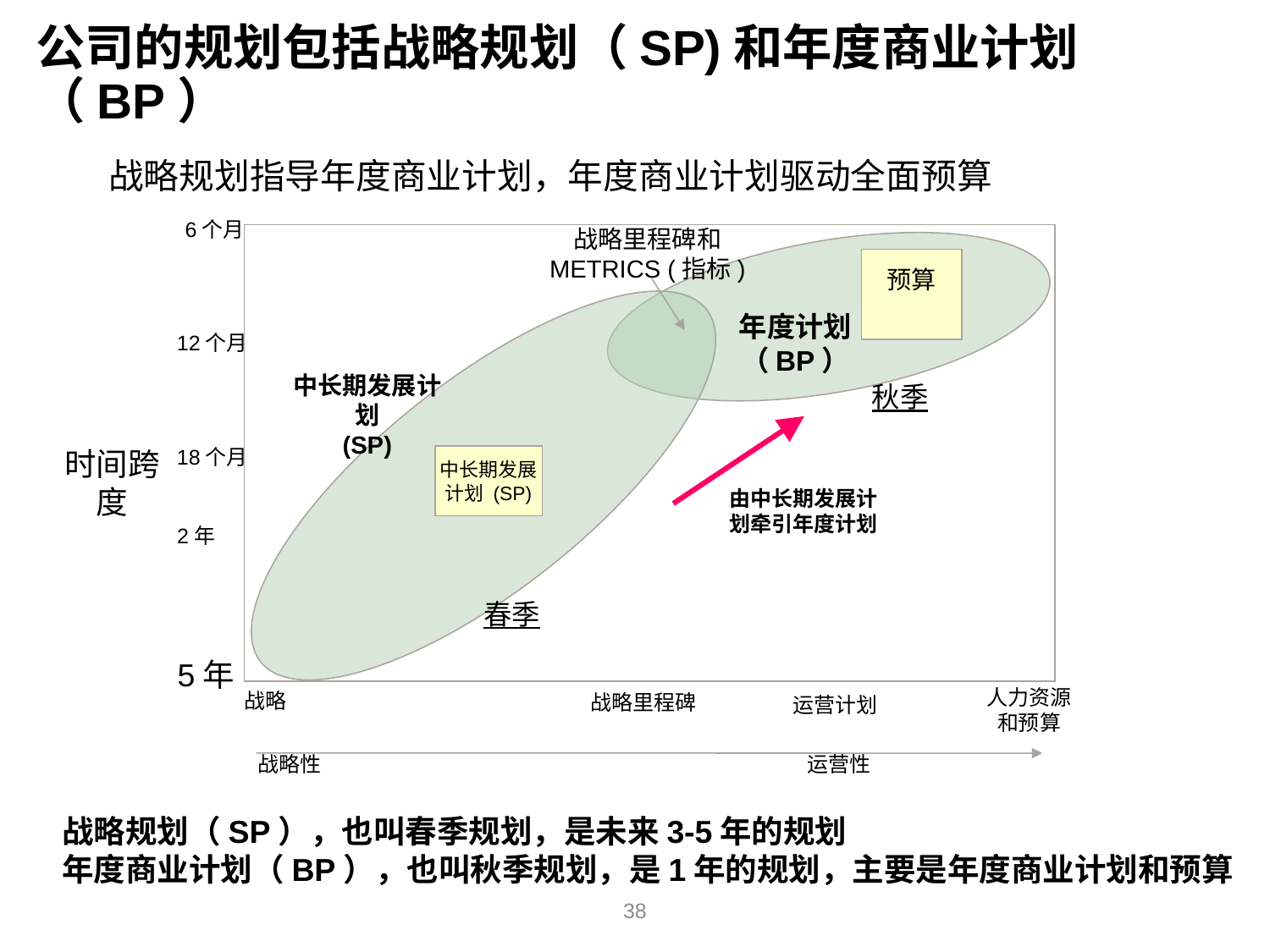

公司的规划包括战略规划（SP)和年度商业计划（BP）
战略规划指导年度商业计划，年度商业计划驱动全面预算
6个月
战略里程碑和
METRICS (指标)

预算

年度计划
（BP）
12个月
中长期发展计划
(SP)
秋季

时间跨度
18个月
中长期发展
计划 (SP)
由中长期发展计划牵引年度计划
2年
春季
5年
人力资源和预算
战略
战略里程碑
运营计划
战略性		                          		         运营性

战略规划（SP），也叫春季规划，是未来3-5年的规划
年度商业计划（BP），也叫秋季规划，是1年的规划，主要是年度商业计划和预算
38